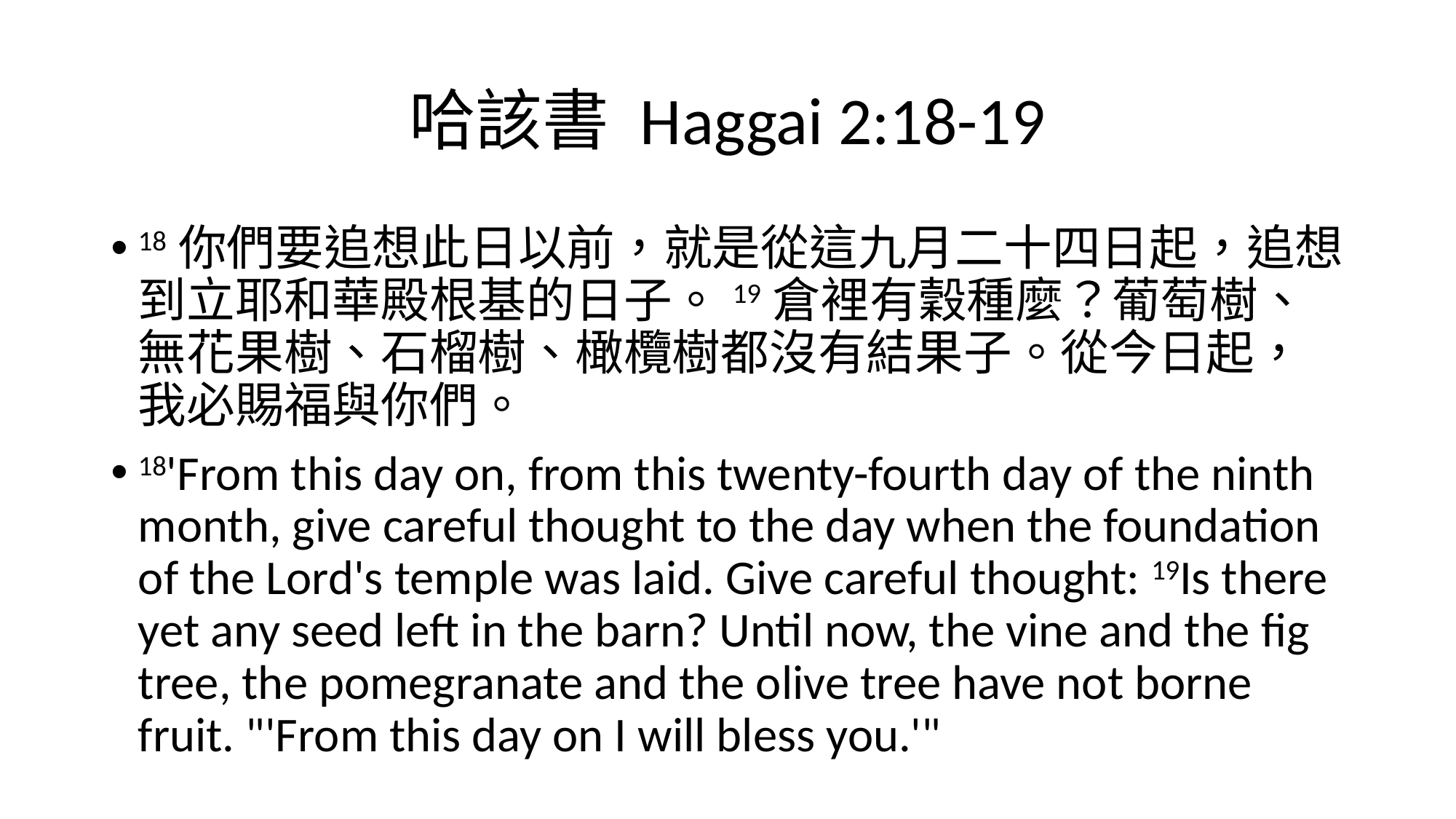

# 哈該書 Haggai 2:18-19
18你們要追想此日以前，就是從這九月二十四日起，追想到立耶和華殿根基的日子。19倉裡有穀種麼？葡萄樹、無花果樹、石榴樹、橄欖樹都沒有結果子。從今日起，我必賜福與你們。
18'From this day on, from this twenty-fourth day of the ninth month, give careful thought to the day when the foundation of the Lord's temple was laid. Give careful thought: 19Is there yet any seed left in the barn? Until now, the vine and the fig tree, the pomegranate and the olive tree have not borne fruit. "'From this day on I will bless you.'"